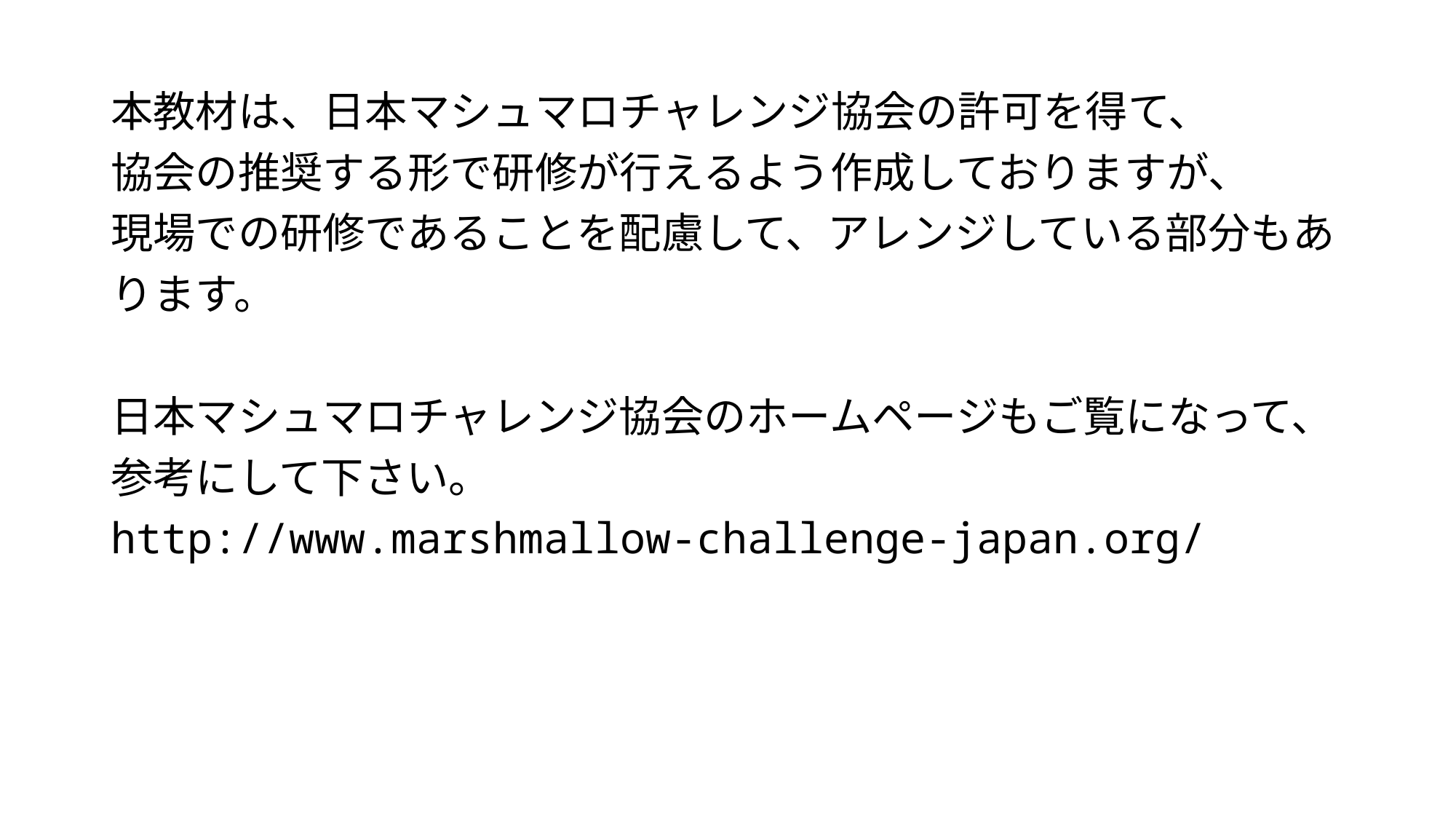

本教材は、日本マシュマロチャレンジ協会の許可を得て、
協会の推奨する形で研修が行えるよう作成しておりますが、
現場での研修であることを配慮して、アレンジしている部分もあ
ります。

日本マシュマロチャレンジ協会のホームページもご覧になって、
参考にして下さい。
http://www.marshmallow-challenge-japan.org/